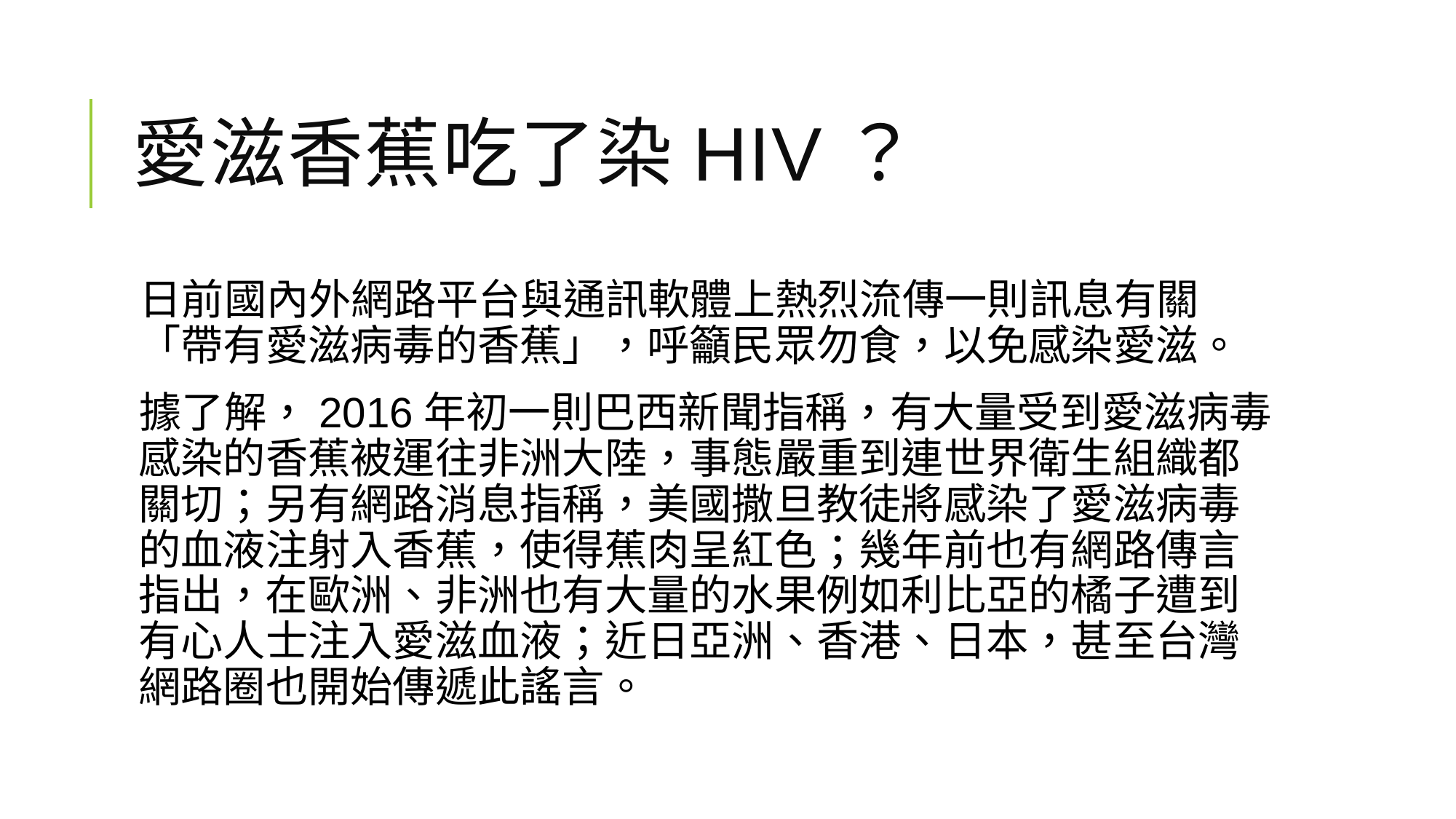

# 愛滋香蕉吃了染HIV？
日前國內外網路平台與通訊軟體上熱烈流傳一則訊息有關「帶有愛滋病毒的香蕉」，呼籲民眾勿食，以免感染愛滋。
據了解，2016年初一則巴西新聞指稱，有大量受到愛滋病毒感染的香蕉被運往非洲大陸，事態嚴重到連世界衛生組織都關切；另有網路消息指稱，美國撒旦教徒將感染了愛滋病毒的血液注射入香蕉，使得蕉肉呈紅色；幾年前也有網路傳言指出，在歐洲、非洲也有大量的水果例如利比亞的橘子遭到有心人士注入愛滋血液；近日亞洲、香港、日本，甚至台灣網路圈也開始傳遞此謠言。